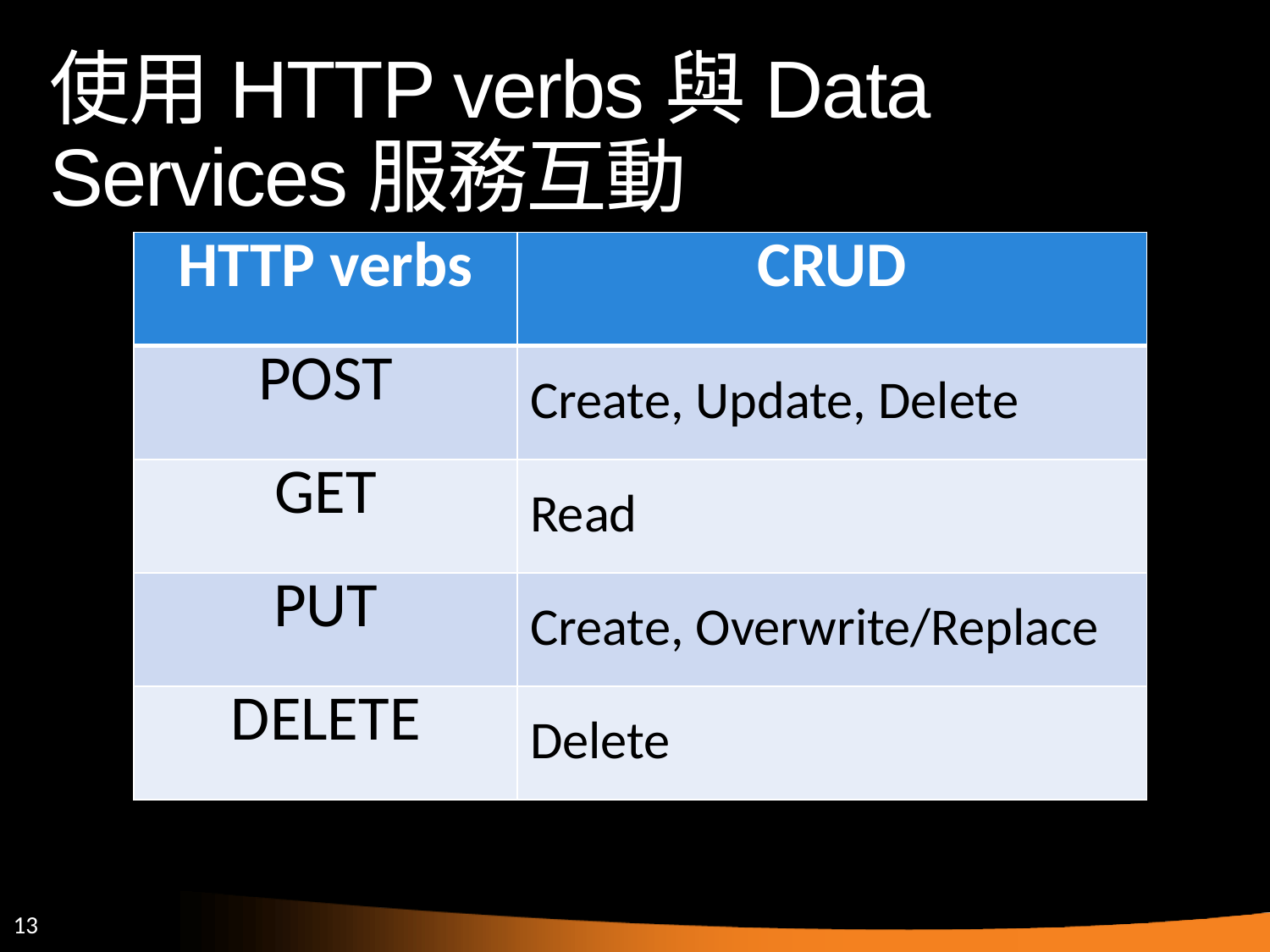

# 使用HTTP verbs與Data Services服務互動
| HTTP verbs | CRUD |
| --- | --- |
| POST | Create, Update, Delete |
| GET | Read |
| PUT | Create, Overwrite/Replace |
| DELETE | Delete |